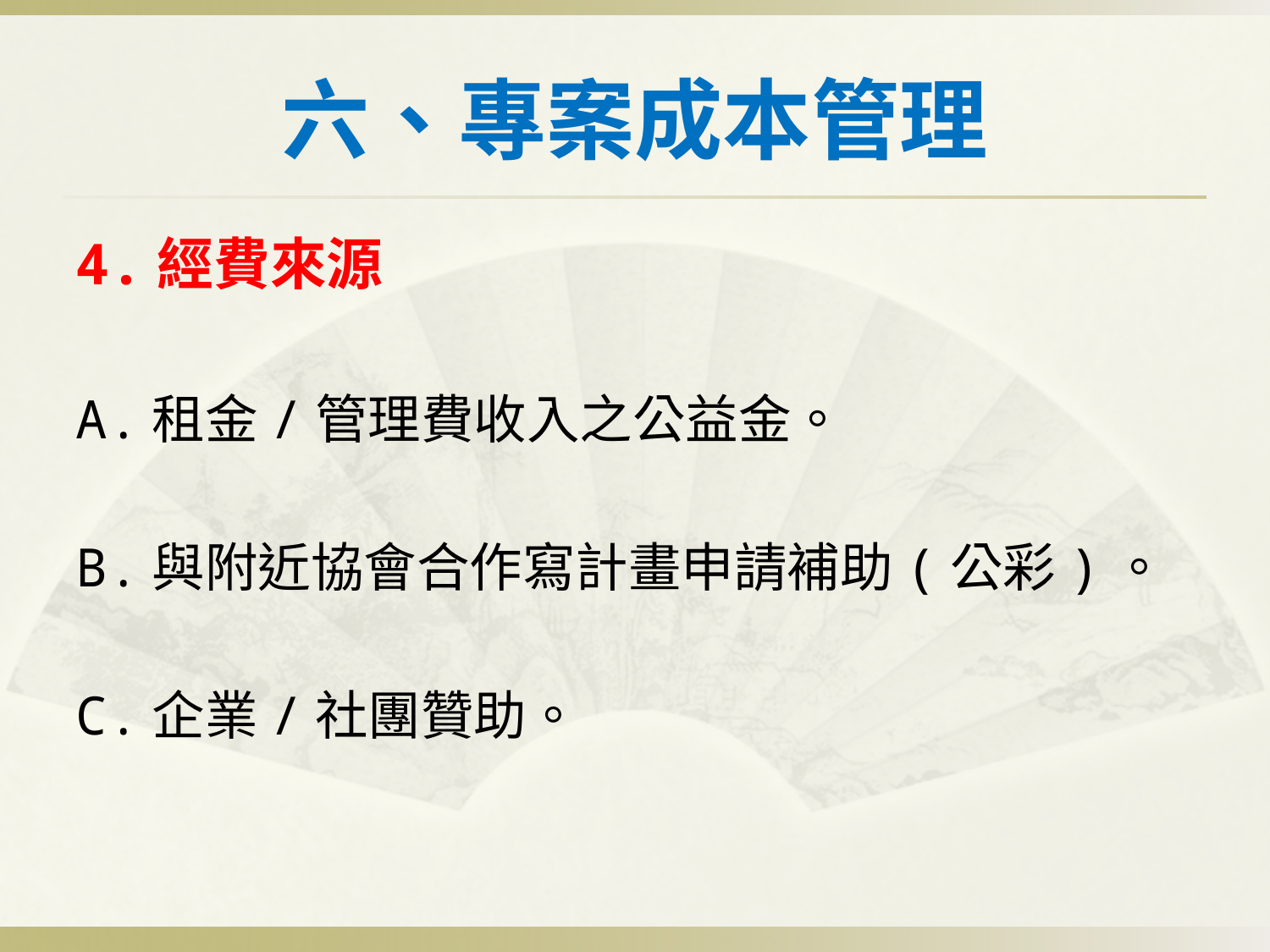

# 六、專案成本管理
4.經費來源

A.租金/管理費收入之公益金。

B.與附近協會合作寫計畫申請補助(公彩)。

C.企業/社團贊助。